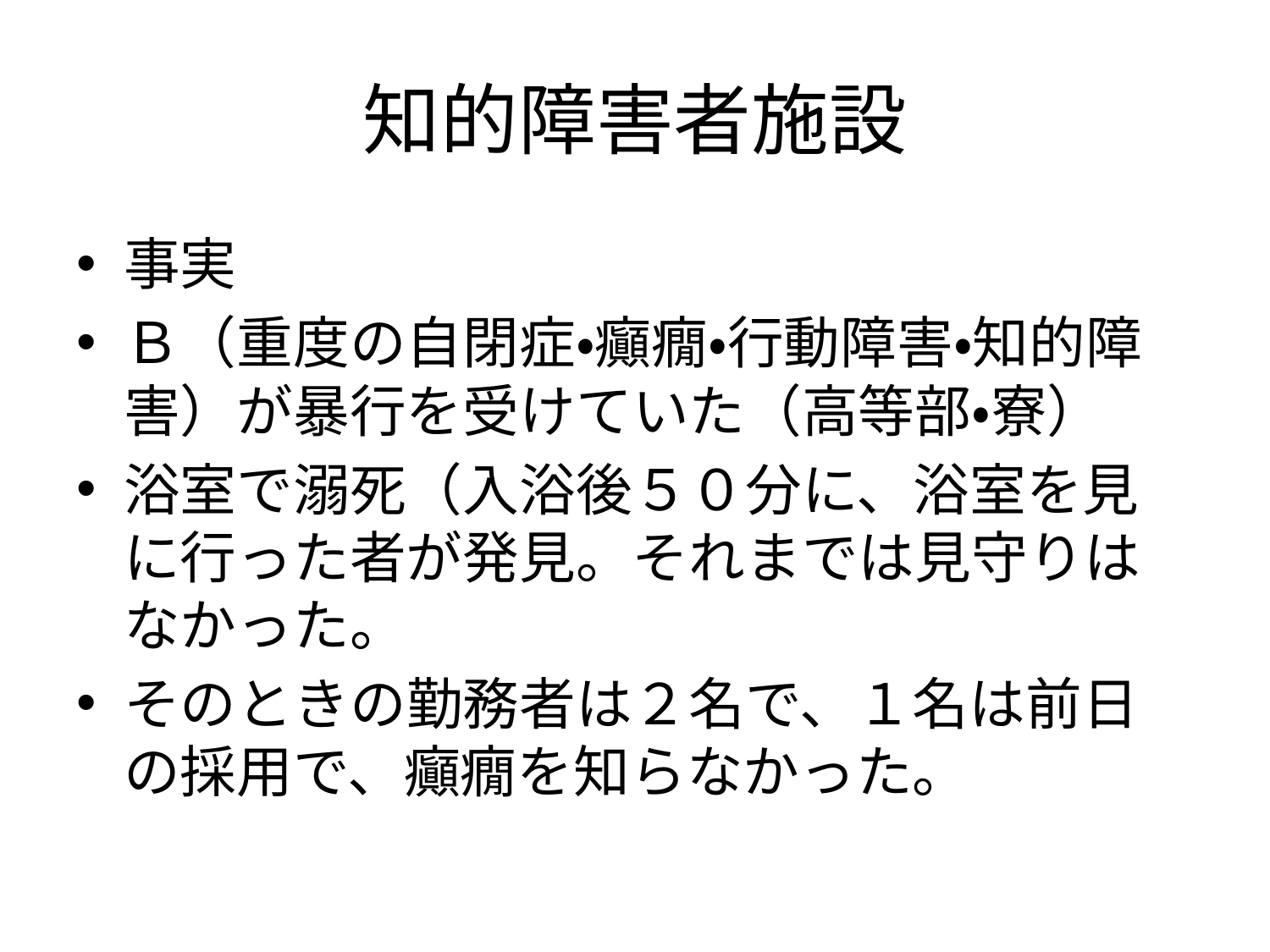

# 知的障害者施設
事実
Ｂ（重度の自閉症・癲癇・行動障害・知的障害）が暴行を受けていた（高等部・寮）
浴室で溺死（入浴後５０分に、浴室を見に行った者が発見。それまでは見守りはなかった。
そのときの勤務者は２名で、１名は前日の採用で、癲癇を知らなかった。